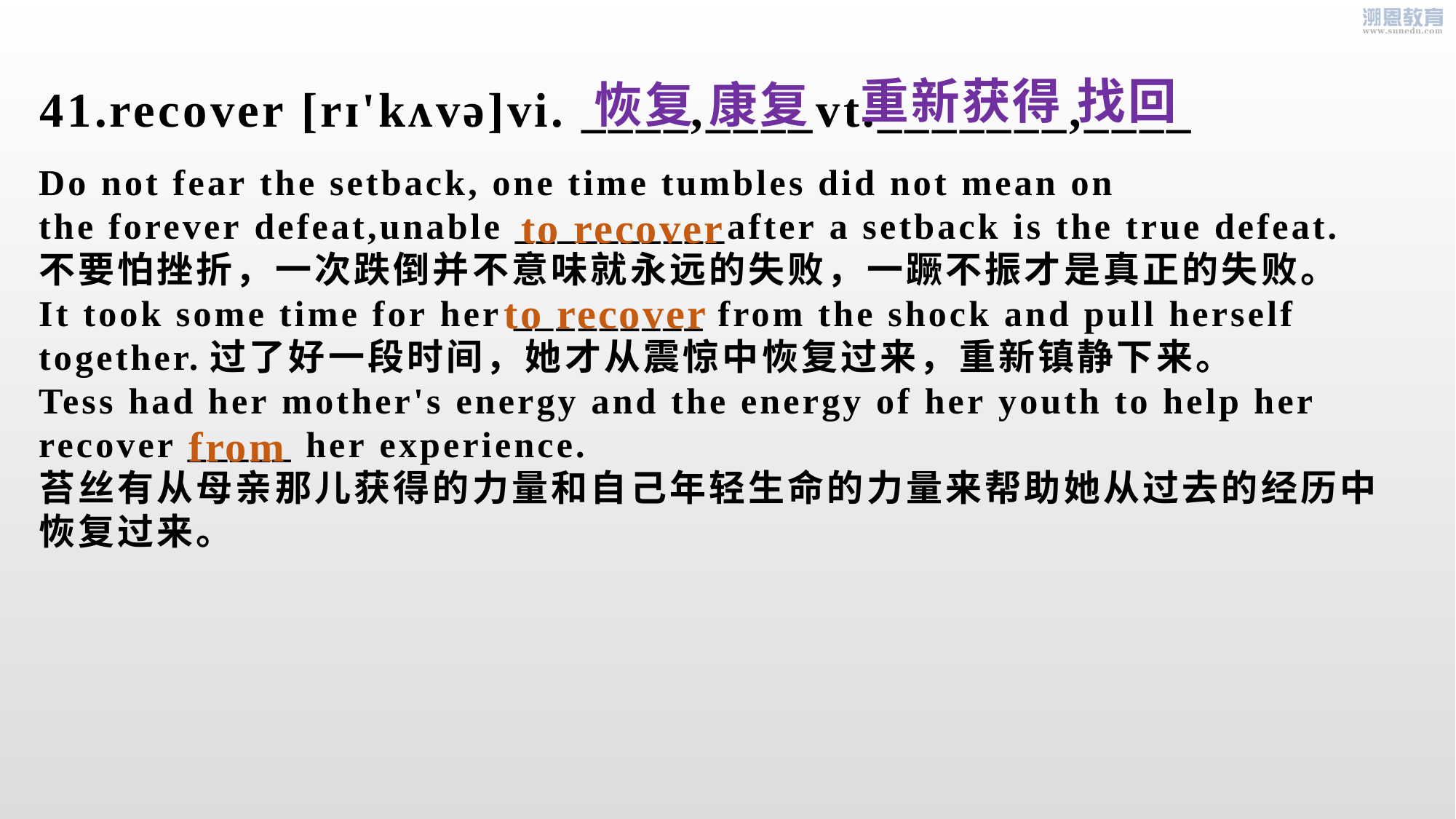

41.recover [rɪ'kʌvə]vi. ____,____vt._______,____

重新获得 找回
恢复 康复
Do not fear the setback, one time tumbles did not mean on the forever defeat,unable __________after a setback is the true defeat.
不要怕挫折，一次跌倒并不意味就永远的失败，一蹶不振才是真正的失败。
It took some time for her _________ from the shock and pull herself
together.过了好一段时间，她才从震惊中恢复过来，重新镇静下来。
Tess had her mother's energy and the energy of her youth to help her
recover _____ her experience.
苔丝有从母亲那儿获得的力量和自己年轻生命的力量来帮助她从过去的经历中恢复过来。

to recover
to recover
from